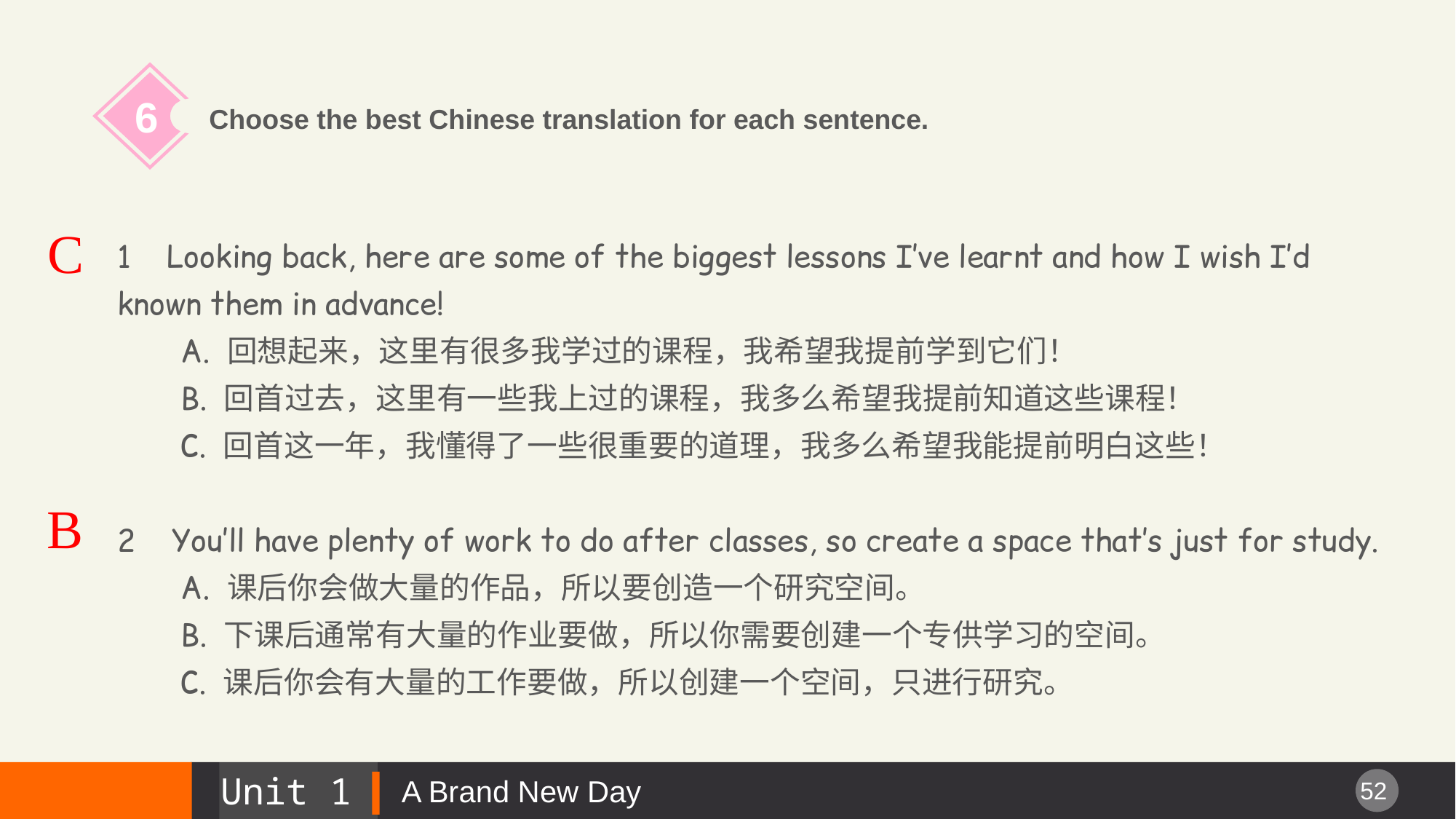

6
Choose the best Chinese translation for each sentence.
C
1    Looking back, here are some of the biggest lessons I’ve learnt and how I wish I’d known them in advance!
       A. 回想起来，这里有很多我学过的课程，我希望我提前学到它们！
       B. 回首过去，这里有一些我上过的课程，我多么希望我提前知道这些课程！
       C. 回首这一年，我懂得了一些很重要的道理，我多么希望我能提前明白这些！

2    You’ll have plenty of work to do after classes, so create a space that’s just for study.
       A. 课后你会做大量的作品，所以要创造一个研究空间。
       B. 下课后通常有大量的作业要做，所以你需要创建一个专供学习的空间。
       C. 课后你会有大量的工作要做，所以创建一个空间，只进行研究。
B